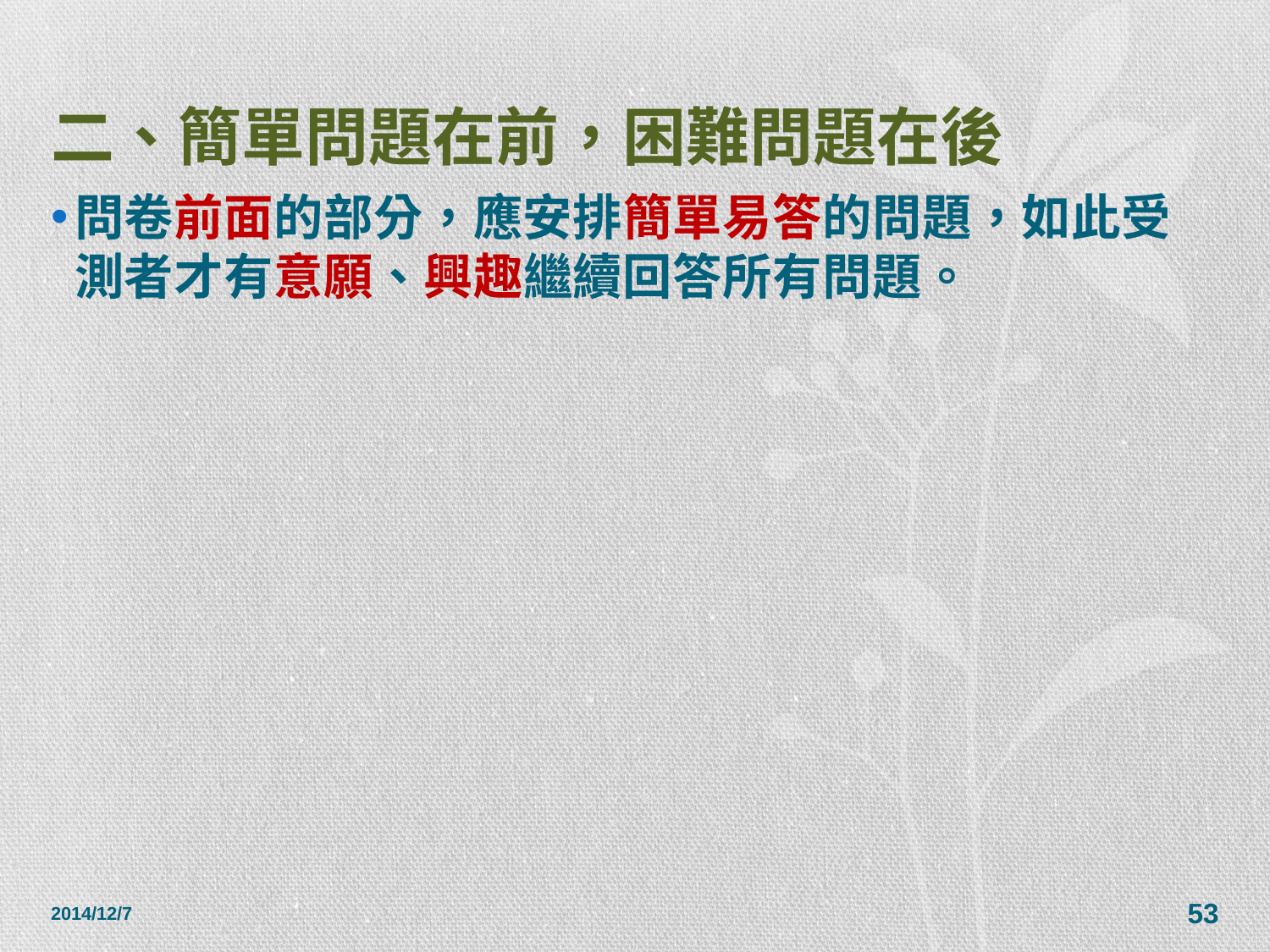

# 二、簡單問題在前，困難問題在後
問卷前面的部分，應安排簡單易答的問題，如此受測者才有意願、興趣繼續回答所有問題。

2014/12/7
53